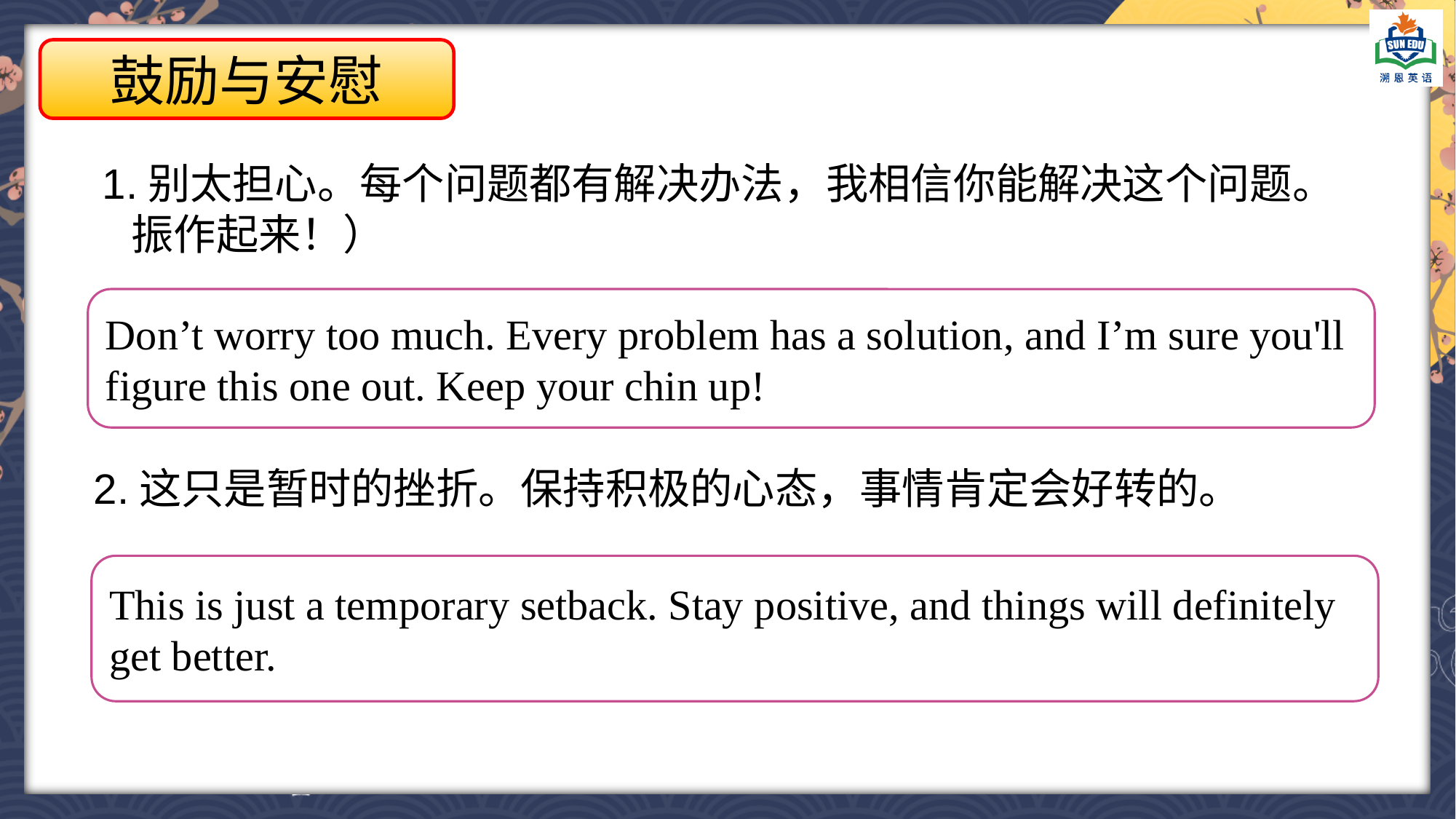

鼓励与安慰
1.别太担心。每个问题都有解决办法，我相信你能解决这个问题。
  振作起来！）
Don’t worry too much. Every problem has a solution, and I’m sure you'll figure this one out. Keep your chin up!
2.这只是暂时的挫折。保持积极的心态，事情肯定会好转的。
This is just a temporary setback. Stay positive, and things will definitely get better.